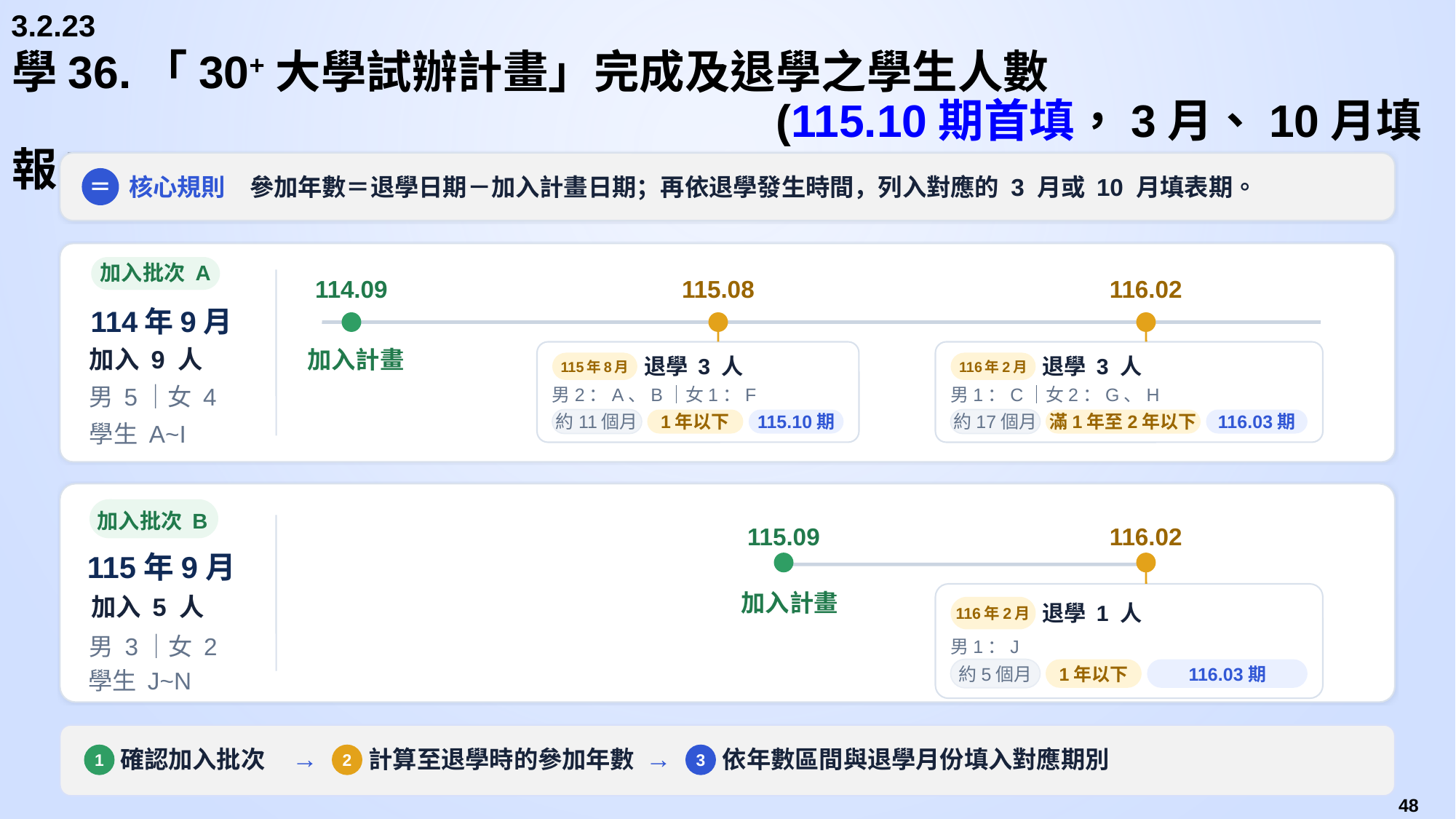

3.2.23
# 學36.「30+大學試辦計畫」完成及退學之學生人數 (115.10期首填，3月、10月填報)

核心規則　參加年數＝退學日期－加入計畫日期；再依退學發生時間，列入對應的 3 月或 10 月填表期。

＝

加入批次 A

114.09
115.08
116.02
114年9月

加入 9 人
加入計畫
退學 3 人
退學 3 人

115年8月

116年2月
男2：A、B｜女1：F
男1：C｜女2：G、H
男 5｜女 4

約11個月

1年以下

115.10期

約17個月

滿1年至2年以下

116.03期
學生 A~I

加入批次 B

115.09
116.02
115年9月

加入計畫
加入 5 人
退學 1 人

116年2月
男1：J
男 3｜女 2

約5個月

1年以下

116.03期
學生 J~N

→
→
確認加入批次
計算至退學時的參加年數
依年數區間與退學月份填入對應期別

1

2

3